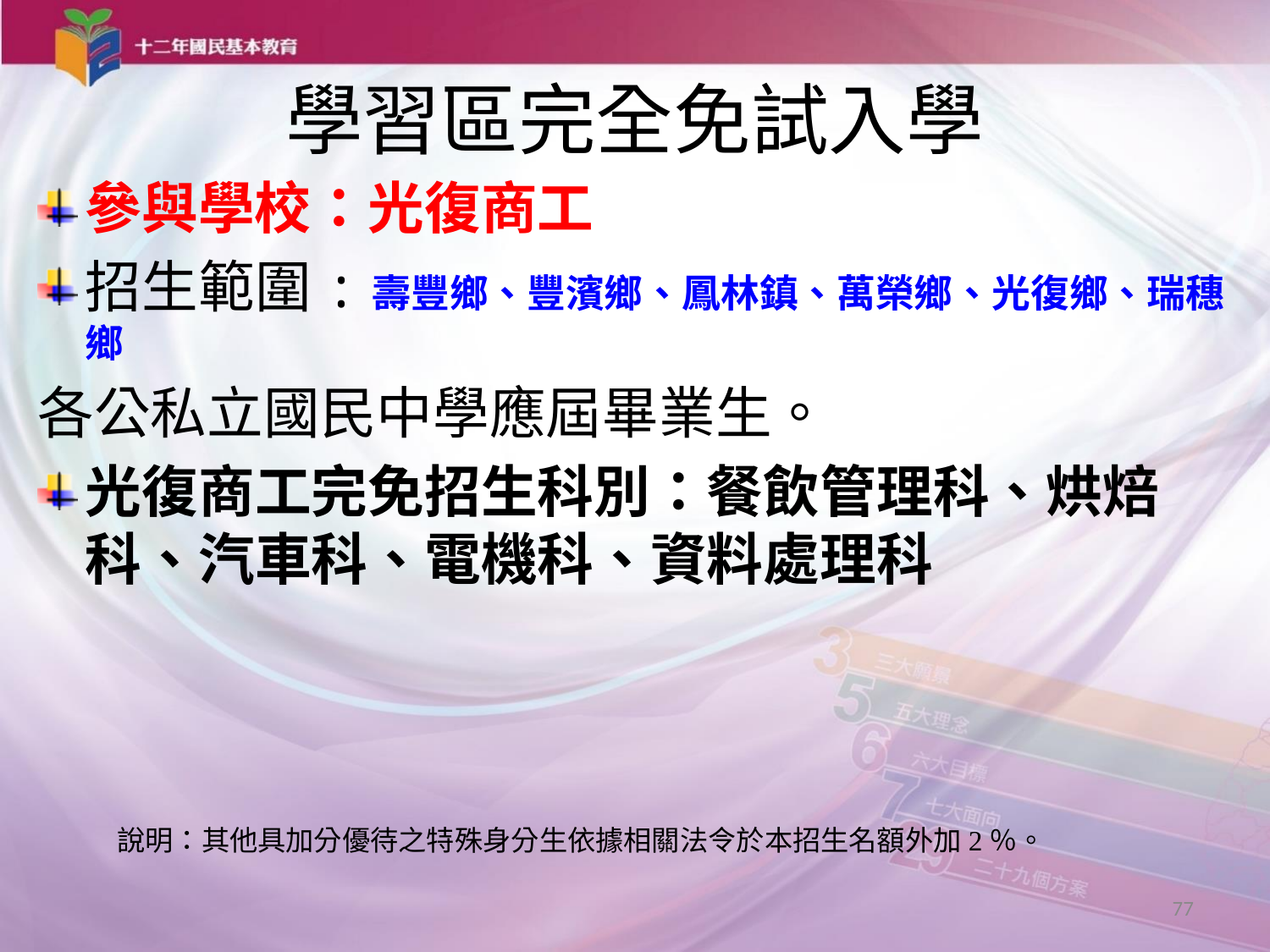

# 學習區完全免試入學
參與學校：光復商工
招生範圍:壽豐鄉、豐濱鄉、鳳林鎮、萬榮鄉、光復鄉、瑞穗鄉
各公私立國民中學應屆畢業生。
光復商工完免招生科別：餐飲管理科、烘焙科、汽車科、電機科、資料處理科

說明：其他具加分優待之特殊身分生依據相關法令於本招生名額外加2％。
77